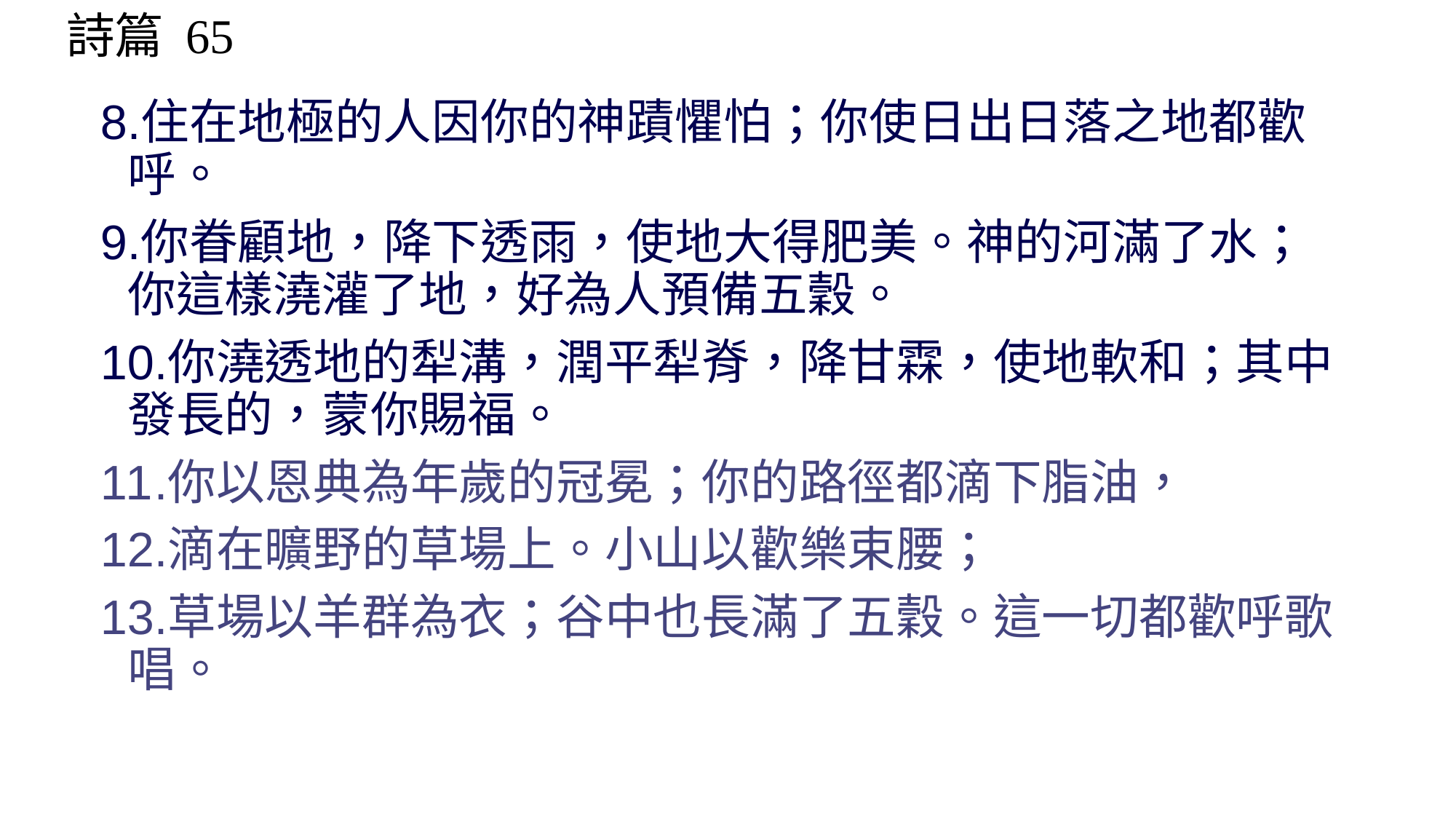

詩篇 65
住在地極的人因你的神蹟懼怕；你使日出日落之地都歡呼。
你眷顧地，降下透雨，使地大得肥美。神的河滿了水；你這樣澆灌了地，好為人預備五穀。
你澆透地的犁溝，潤平犁脊，降甘霖，使地軟和；其中發長的，蒙你賜福。
你以恩典為年歲的冠冕；你的路徑都滴下脂油，
滴在曠野的草場上。小山以歡樂束腰；
草場以羊群為衣；谷中也長滿了五穀。這一切都歡呼歌唱。